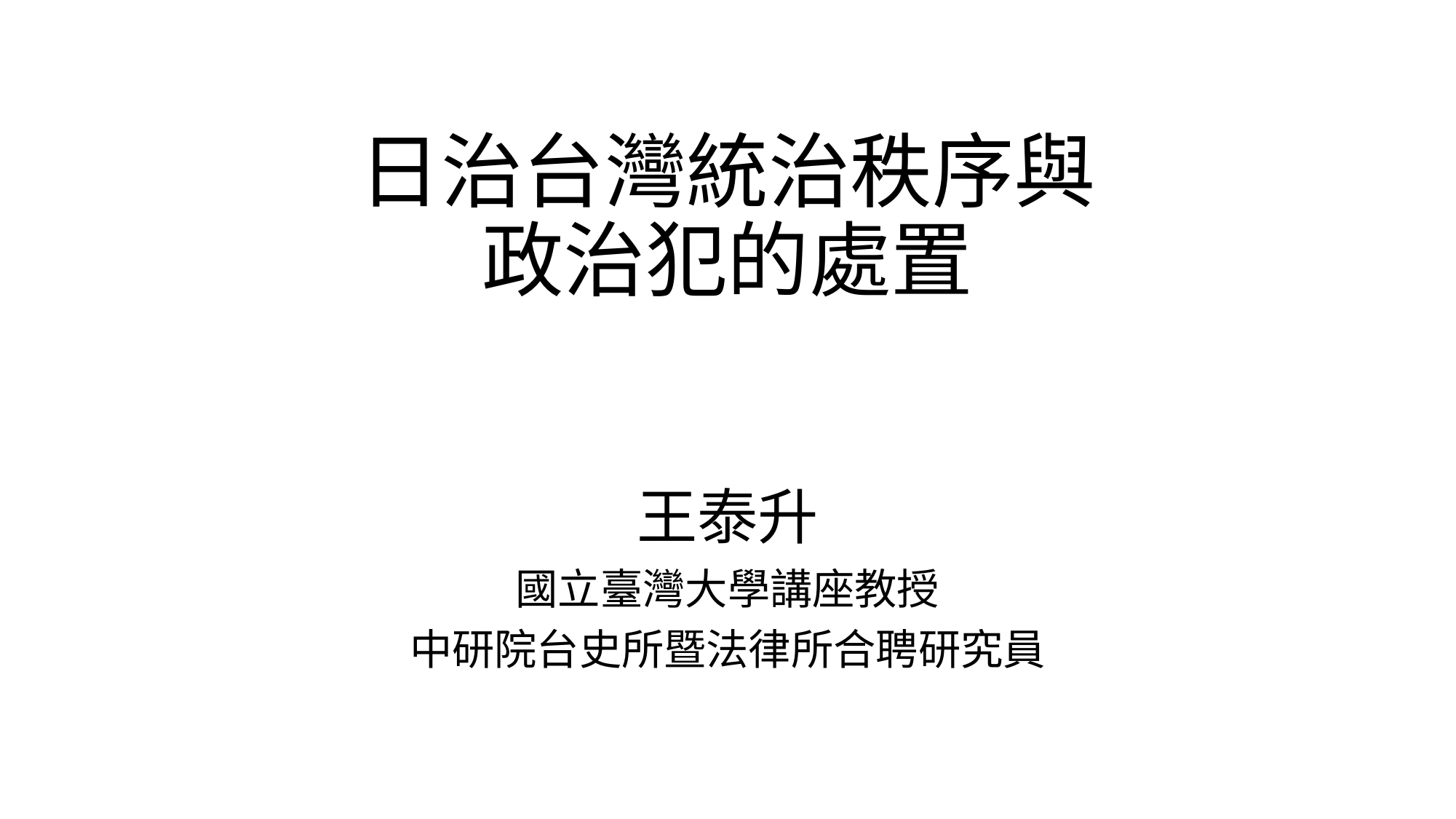

# 日治台灣統治秩序與 政治犯的處置
王泰升
國立臺灣大學講座教授
中研院台史所暨法律所合聘研究員